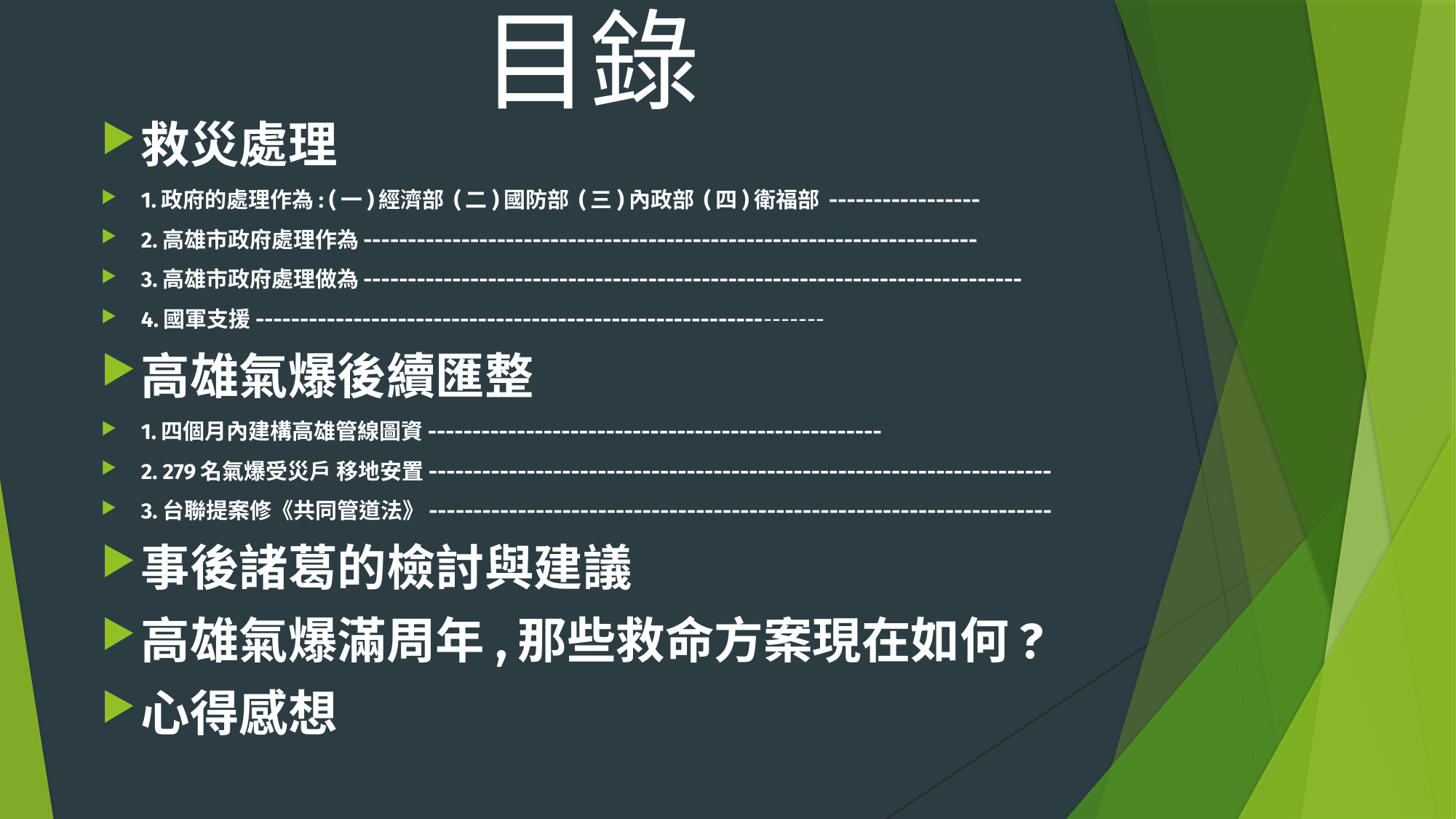

# 目錄
救災處理
1.政府的處理作為: (一)經濟部 (二)國防部 (三)內政部 (四)衛福部 -----------------
2.高雄市政府處理作為---------------------------------------------------------------------
3.高雄市政府處理做為--------------------------------------------------------------------------
4.國軍支援----------------------------------------------------------------
高雄氣爆後續匯整
1.四個月內建構高雄管線圖資---------------------------------------------------
2. 279名氣爆受災戶 移地安置----------------------------------------------------------------------
3.台聯提案修《共同管道法》----------------------------------------------------------------------
事後諸葛的檢討與建議
高雄氣爆滿周年,那些救命方案現在如何?
心得感想